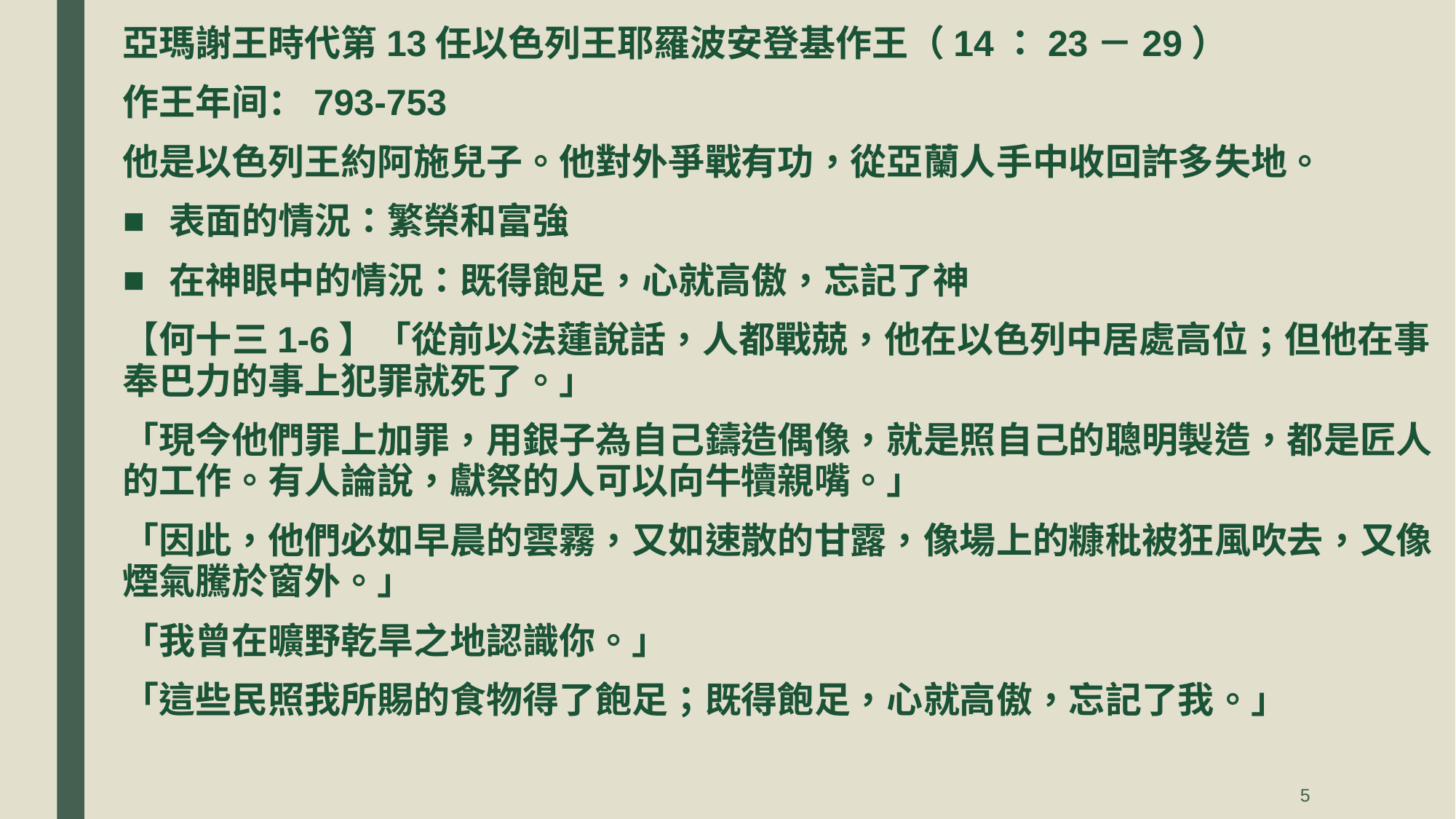

亞瑪謝王時代第13任以色列王耶羅波安登基作王（14：23－29）
作王年间：793-753
他是以色列王約阿施兒子。他對外爭戰有功，從亞蘭人手中收回許多失地。
表面的情況：繁榮和富強
在神眼中的情況：既得飽足，心就高傲，忘記了神
【何十三1-6】「從前以法蓮說話，人都戰兢，他在以色列中居處高位；但他在事奉巴力的事上犯罪就死了。」
「現今他們罪上加罪，用銀子為自己鑄造偶像，就是照自己的聰明製造，都是匠人的工作。有人論說，獻祭的人可以向牛犢親嘴。」
「因此，他們必如早晨的雲霧，又如速散的甘露，像場上的糠秕被狂風吹去，又像煙氣騰於窗外。」
「我曾在曠野乾旱之地認識你。」
「這些民照我所賜的食物得了飽足；既得飽足，心就高傲，忘記了我。」

5